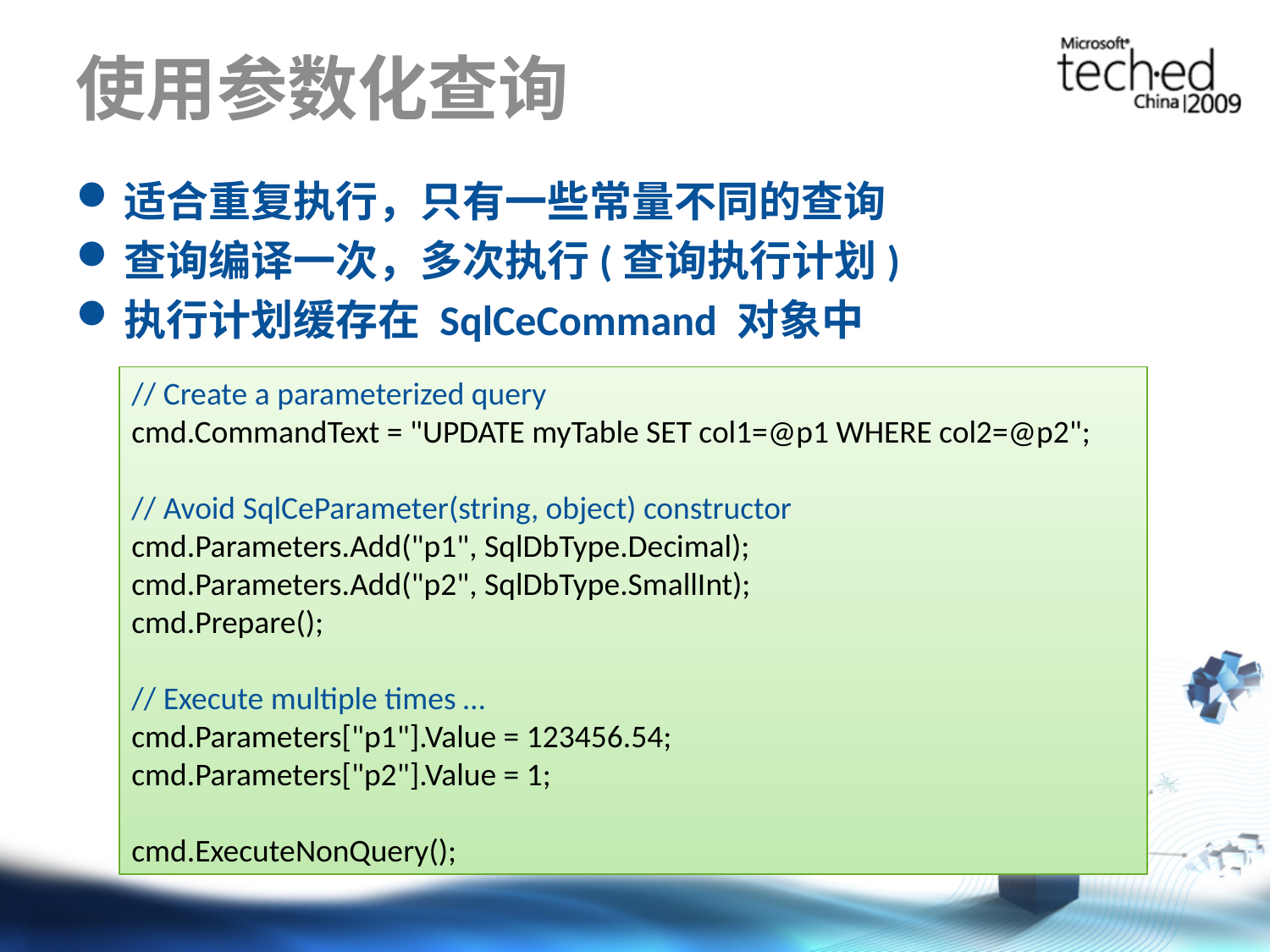

# 使用参数化查询
适合重复执行，只有一些常量不同的查询
查询编译一次，多次执行(查询执行计划)
执行计划缓存在 SqlCeCommand 对象中
// Create a parameterized query
cmd.CommandText = "UPDATE myTable SET col1=@p1 WHERE col2=@p2";

// Avoid SqlCeParameter(string, object) constructor cmd.Parameters.Add("p1", SqlDbType.Decimal);
cmd.Parameters.Add("p2", SqlDbType.SmallInt);
cmd.Prepare();

// Execute multiple times …
cmd.Parameters["p1"].Value = 123456.54;
cmd.Parameters["p2"].Value = 1;

cmd.ExecuteNonQuery();